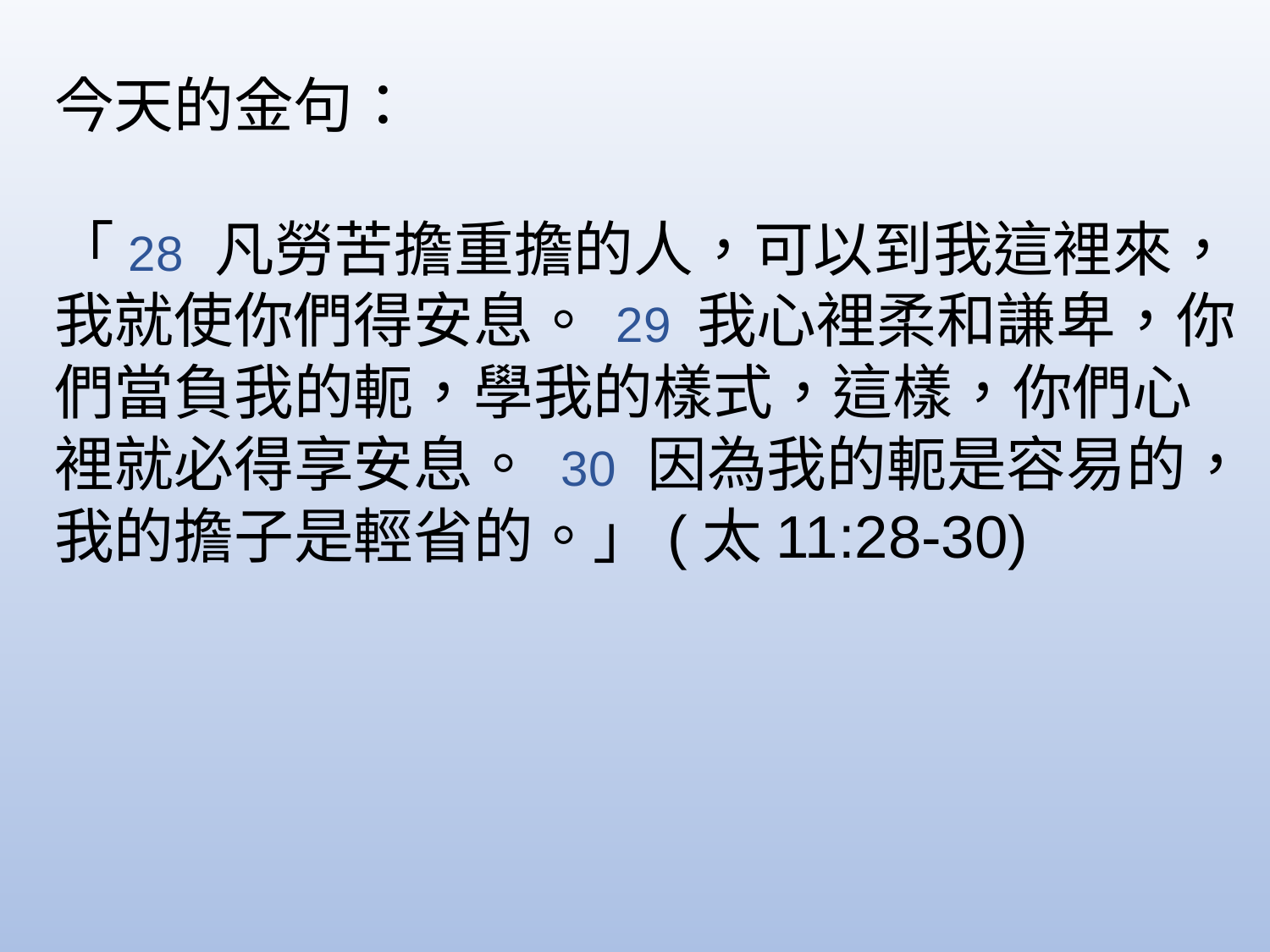

今天的金句：
「28 凡勞苦擔重擔的人，可以到我這裡來，我就使你們得安息。 29 我心裡柔和謙卑，你們當負我的軛，學我的樣式，這樣，你們心裡就必得享安息。 30 因為我的軛是容易的，我的擔子是輕省的。」(太11:28-30)